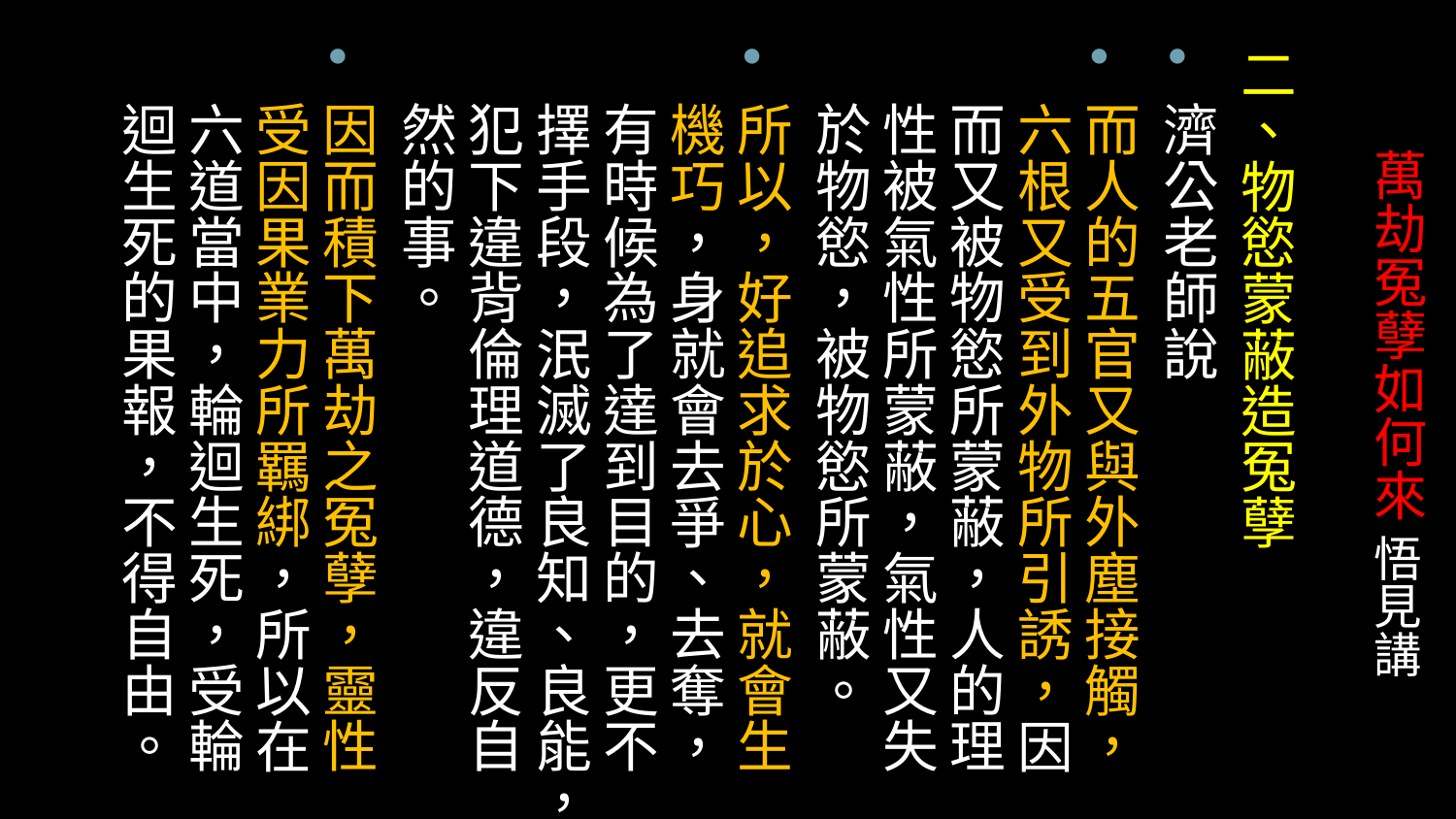

二、物慾蒙蔽造冤孽
濟公老師說
而人的五官又與外塵接觸，六根又受到外物所引誘，因而又被物慾所蒙蔽，人的理性被氣性所蒙蔽，氣性又失於物慾，被物慾所蒙蔽。
所以，好追求於心，就會生機巧，身就會去爭、去奪，有時候為了達到目的，更不擇手段，泯滅了良知、良能，犯下違背倫理道德，違反自然的事。
因而積下萬劫之冤孽，靈性受因果業力所羈綁，所以在六道當中，輪迴生死，受輪迴生死的果報，不得自由。

# 萬劫冤孽如何來 悟見講